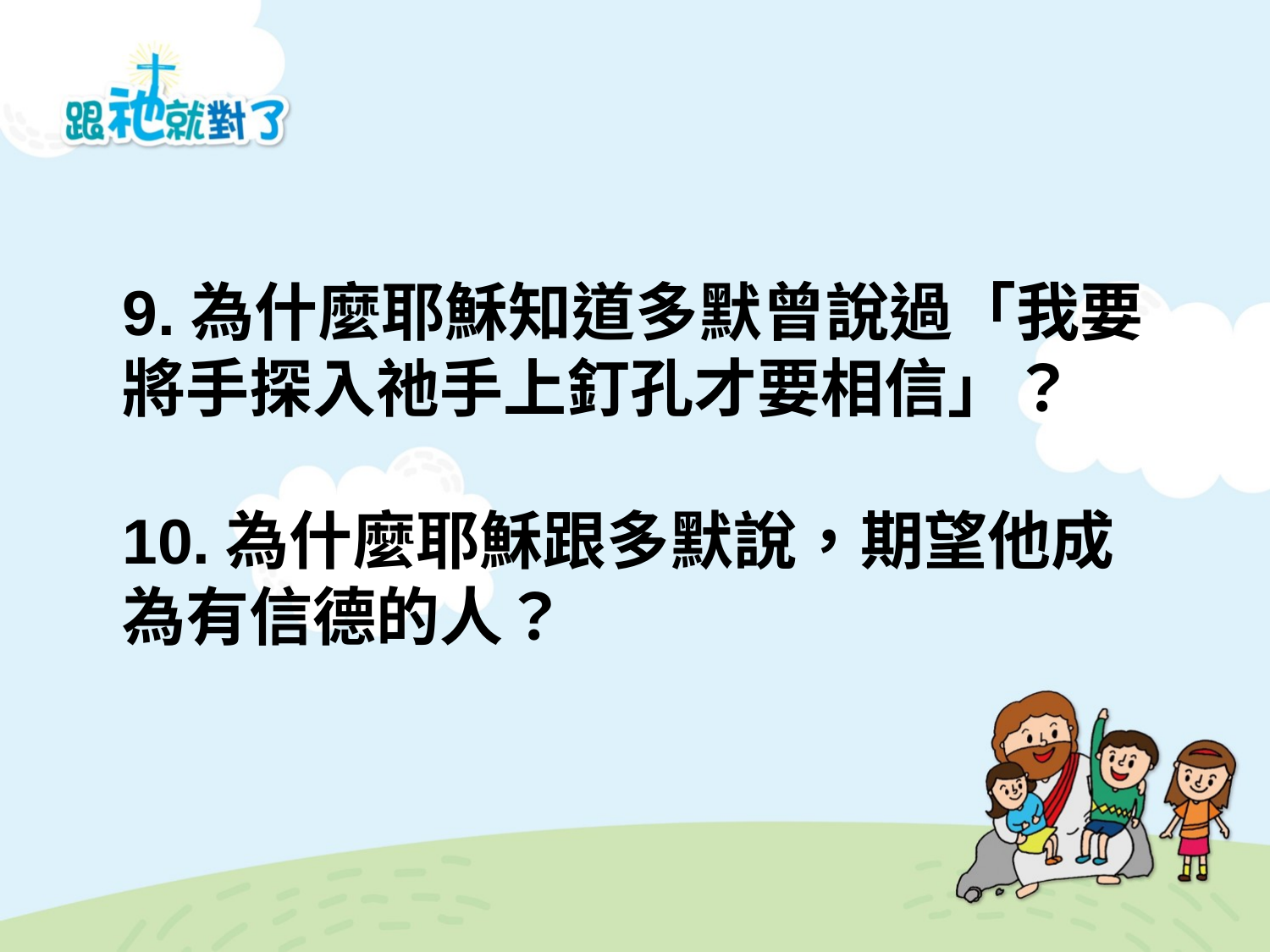

9.為什麼耶穌知道多默曾說過「我要將手探入祂手上釘孔才要相信」？

10.為什麼耶穌跟多默說，期望他成為有信德的人？